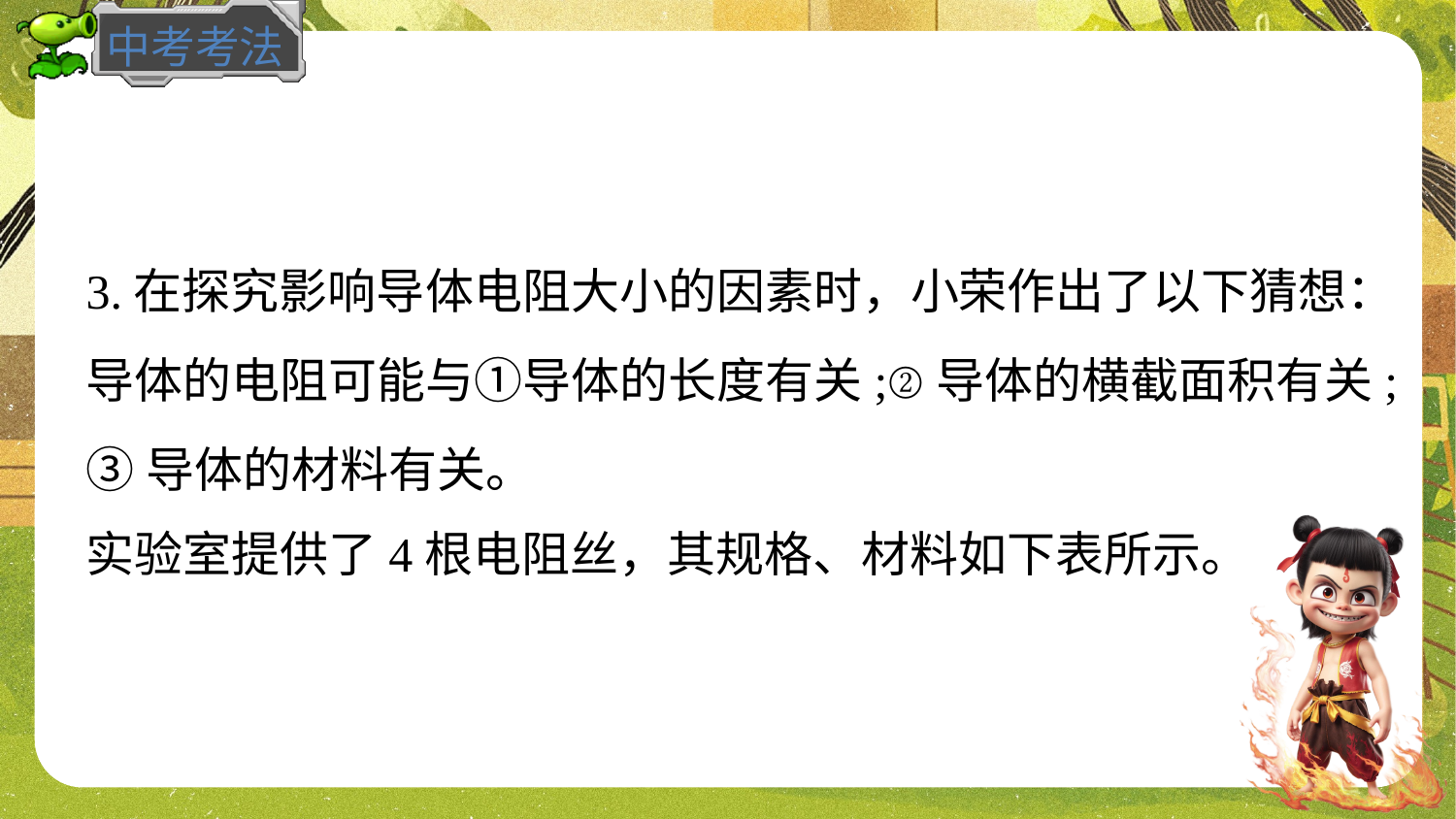

3.在探究影响导体电阻大小的因素时，小荣作出了以下猜想：
导体的电阻可能与①导体的长度有关;②导体的横截面积有关;
③导体的材料有关。
实验室提供了4根电阻丝，其规格、材料如下表所示。